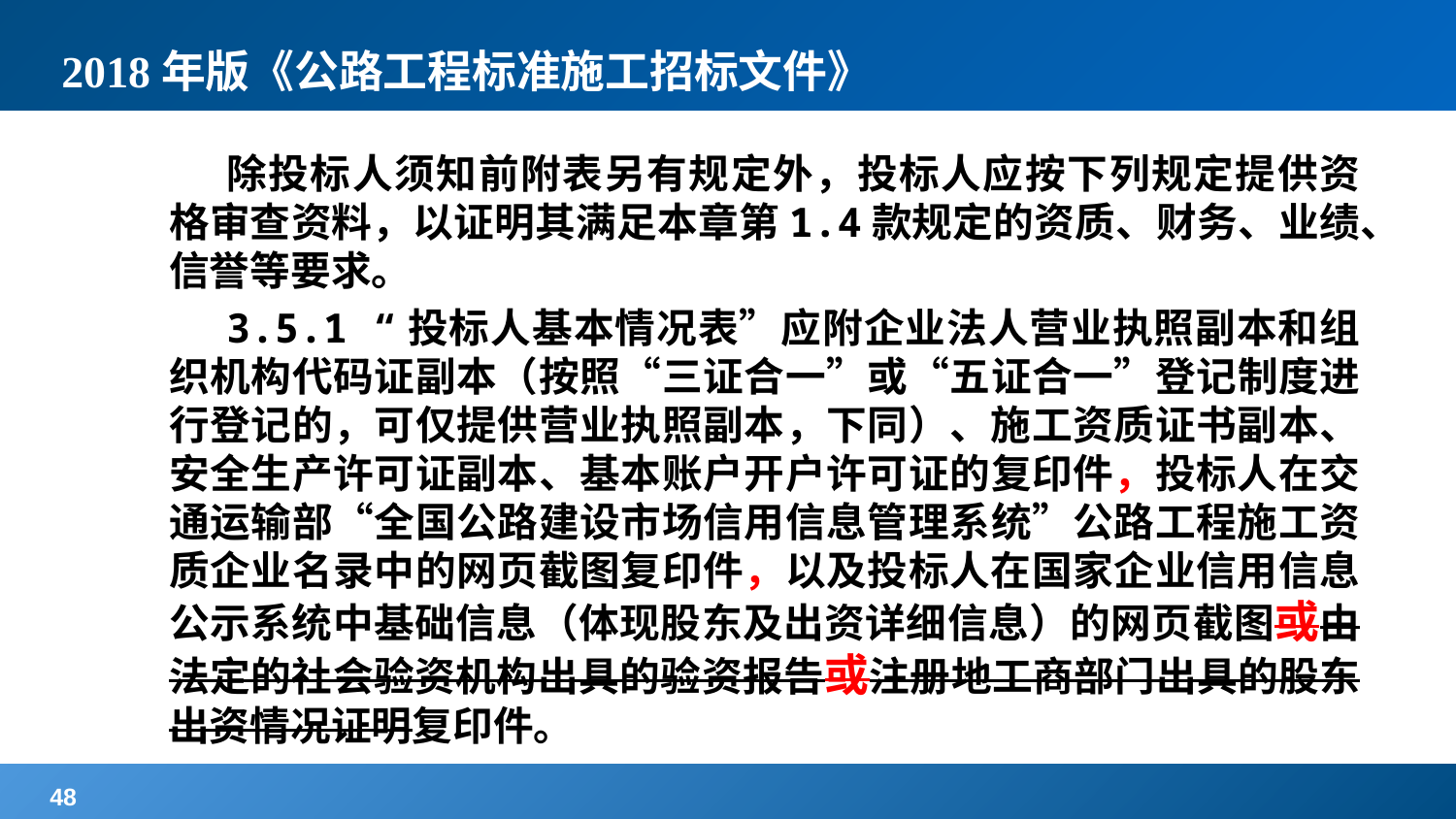

# 2018年版《公路工程标准施工招标文件》
除投标人须知前附表另有规定外，投标人应按下列规定提供资格审查资料，以证明其满足本章第1.4款规定的资质、财务、业绩、信誉等要求。
3.5.1 “投标人基本情况表”应附企业法人营业执照副本和组织机构代码证副本（按照“三证合一”或“五证合一”登记制度进行登记的，可仅提供营业执照副本，下同）、施工资质证书副本、安全生产许可证副本、基本账户开户许可证的复印件，投标人在交通运输部“全国公路建设市场信用信息管理系统”公路工程施工资质企业名录中的网页截图复印件，以及投标人在国家企业信用信息公示系统中基础信息（体现股东及出资详细信息）的网页截图或由法定的社会验资机构出具的验资报告或注册地工商部门出具的股东出资情况证明复印件。